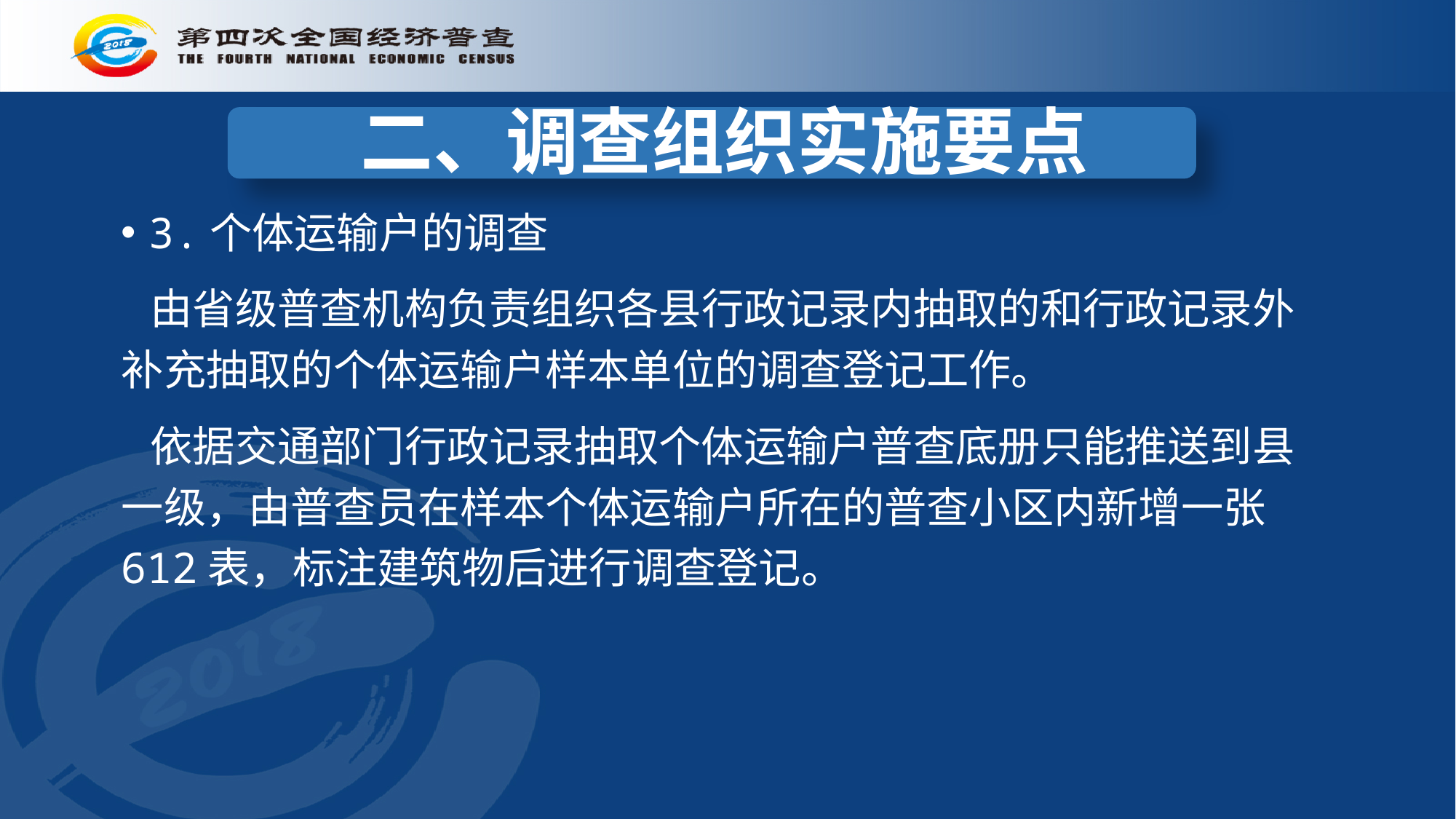

二、调查组织实施要点
3.个体运输户的调查
  由省级普查机构负责组织各县行政记录内抽取的和行政记录外补充抽取的个体运输户样本单位的调查登记工作。
  依据交通部门行政记录抽取个体运输户普查底册只能推送到县一级，由普查员在样本个体运输户所在的普查小区内新增一张612表，标注建筑物后进行调查登记。